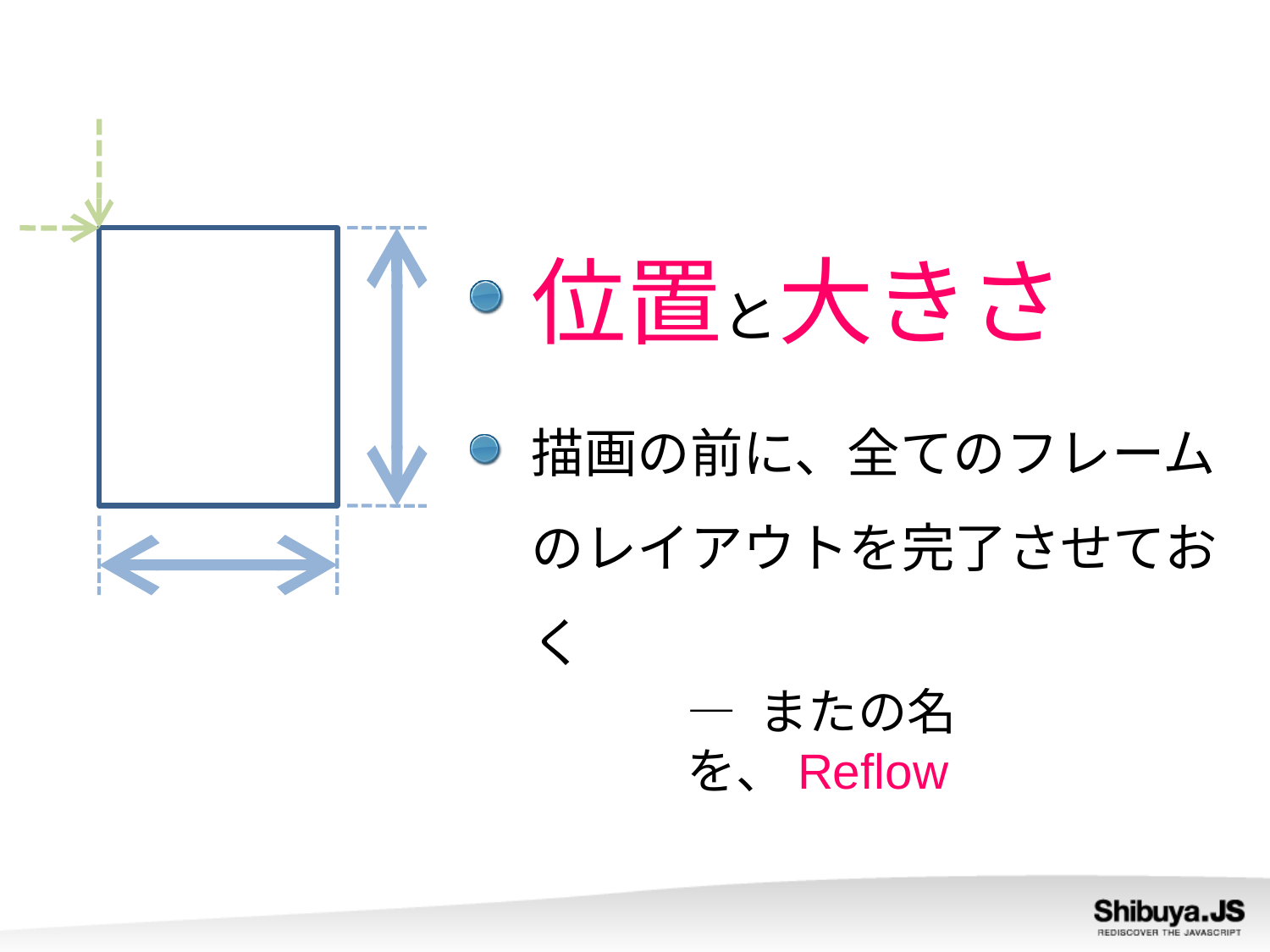

位置と大きさ
描画の前に、全てのフレームのレイアウトを完了させておく

― またの名を、Reflow